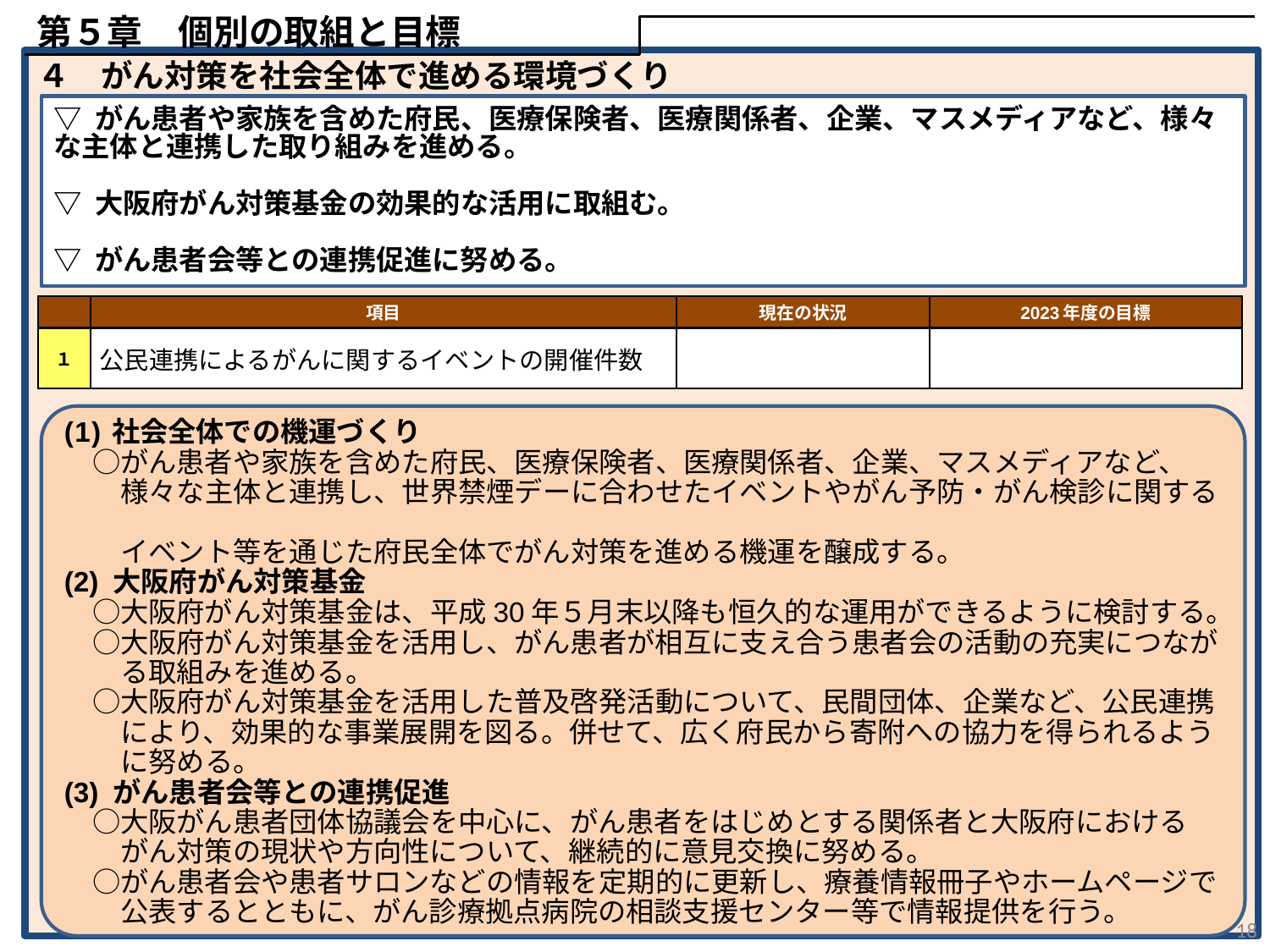

第５章　個別の取組と目標
４　がん対策を社会全体で進める環境づくり

▽ がん患者や家族を含めた府民、医療保険者、医療関係者、企業、マスメディアなど、様々な主体と連携した取り組みを進める。

▽ 大阪府がん対策基金の効果的な活用に取組む。

▽ がん患者会等との連携促進に努める。
|  | 項目 | 現在の状況 | 2023年度の目標 |
| --- | --- | --- | --- |
| １ | 公民連携によるがんに関するイベントの開催件数 |  |  |

社会全体での機運づくり
　○がん患者や家族を含めた府民、医療保険者、医療関係者、企業、マスメディアなど、
　　様々な主体と連携し、世界禁煙デーに合わせたイベントやがん予防・がん検診に関する
　　イベント等を通じた府民全体でがん対策を進める機運を醸成する。
(2) 大阪府がん対策基金
　○大阪府がん対策基金は、平成30年５月末以降も恒久的な運用ができるように検討する。
　○大阪府がん対策基金を活用し、がん患者が相互に支え合う患者会の活動の充実につなが
　　る取組みを進める。
　○大阪府がん対策基金を活用した普及啓発活動について、民間団体、企業など、公民連携
　　により、効果的な事業展開を図る。併せて、広く府民から寄附への協力を得られるよう
　　に努める。
(3) がん患者会等との連携促進
　○大阪がん患者団体協議会を中心に、がん患者をはじめとする関係者と大阪府における
　　がん対策の現状や方向性について、継続的に意見交換に努める。
　○がん患者会や患者サロンなどの情報を定期的に更新し、療養情報冊子やホームページで
　　公表するとともに、がん診療拠点病院の相談支援センター等で情報提供を行う。

18